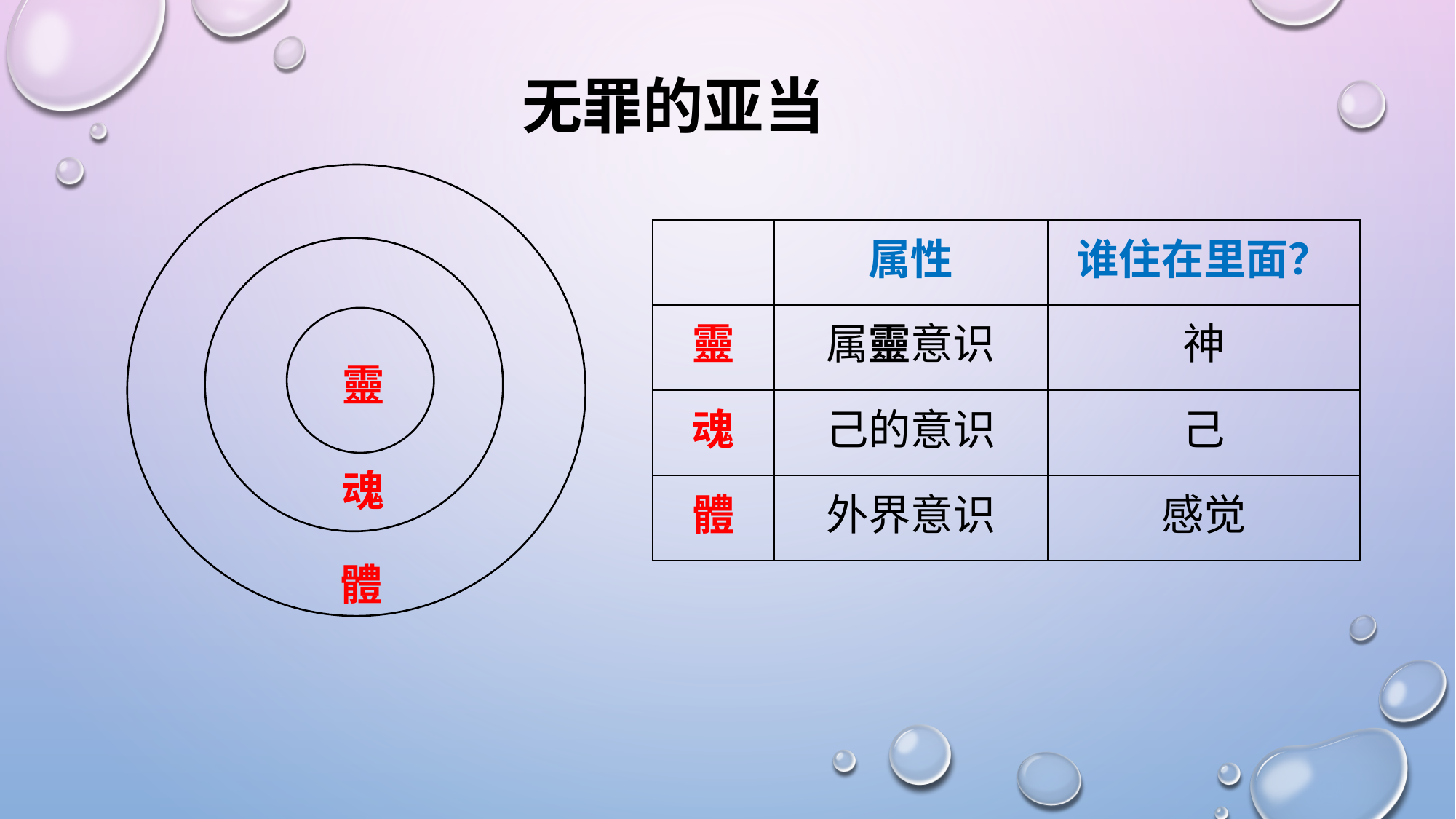

# 无罪的亚当

靈
魂
體
|  | 属性 | 谁住在里面？ |
| --- | --- | --- |
| 靈 | 属靈意识 | 神 |
| 魂 | 己的意识 | 己 |
| 體 | 外界意识 | 感觉 |